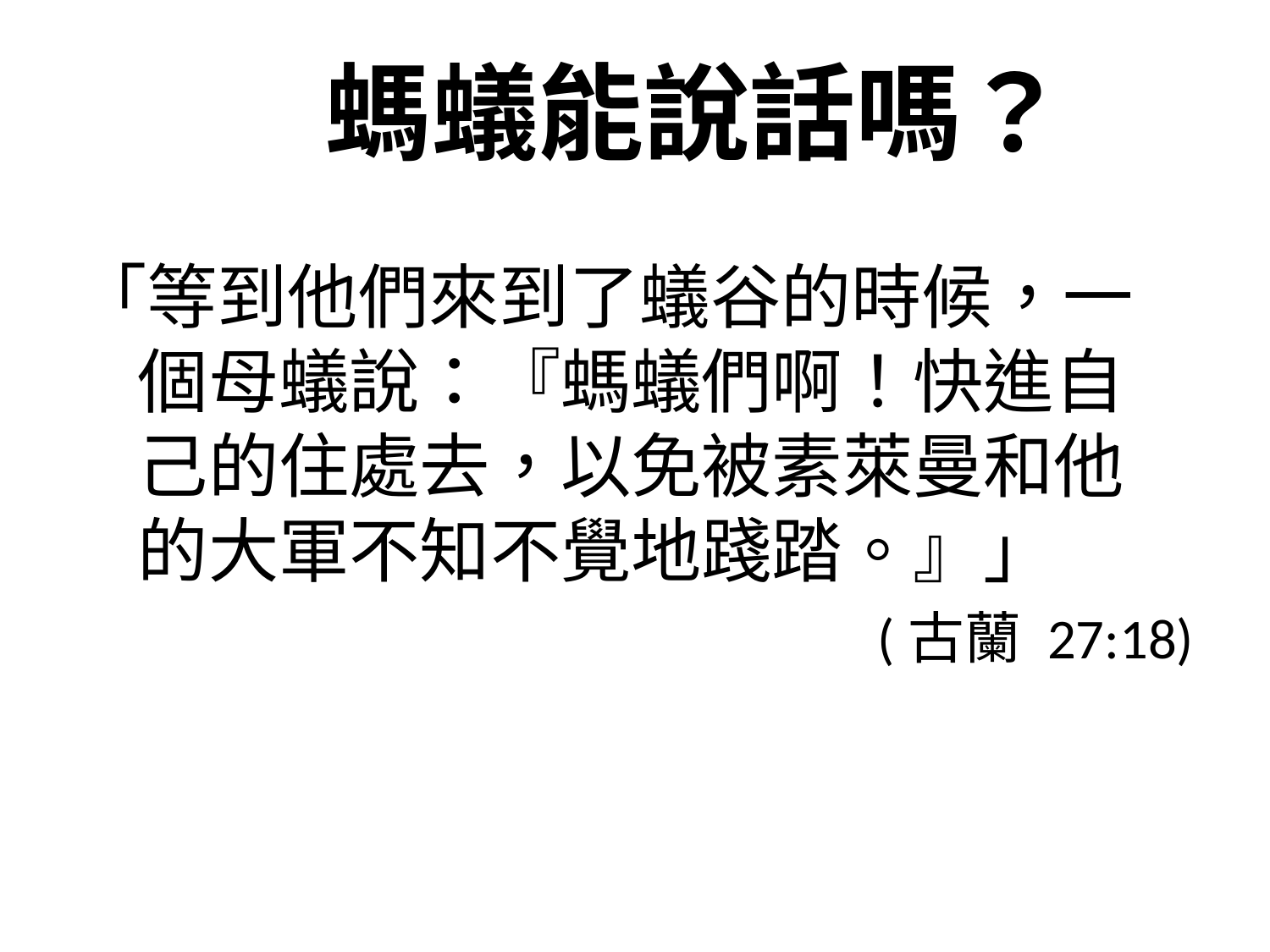

螞蟻能說話嗎？
「等到他們來到了蟻谷的時候，一個母蟻說：『螞蟻們啊！快進自己的住處去，以免被素萊曼和他的大軍不知不覺地踐踏。』」
(古蘭 27:18)